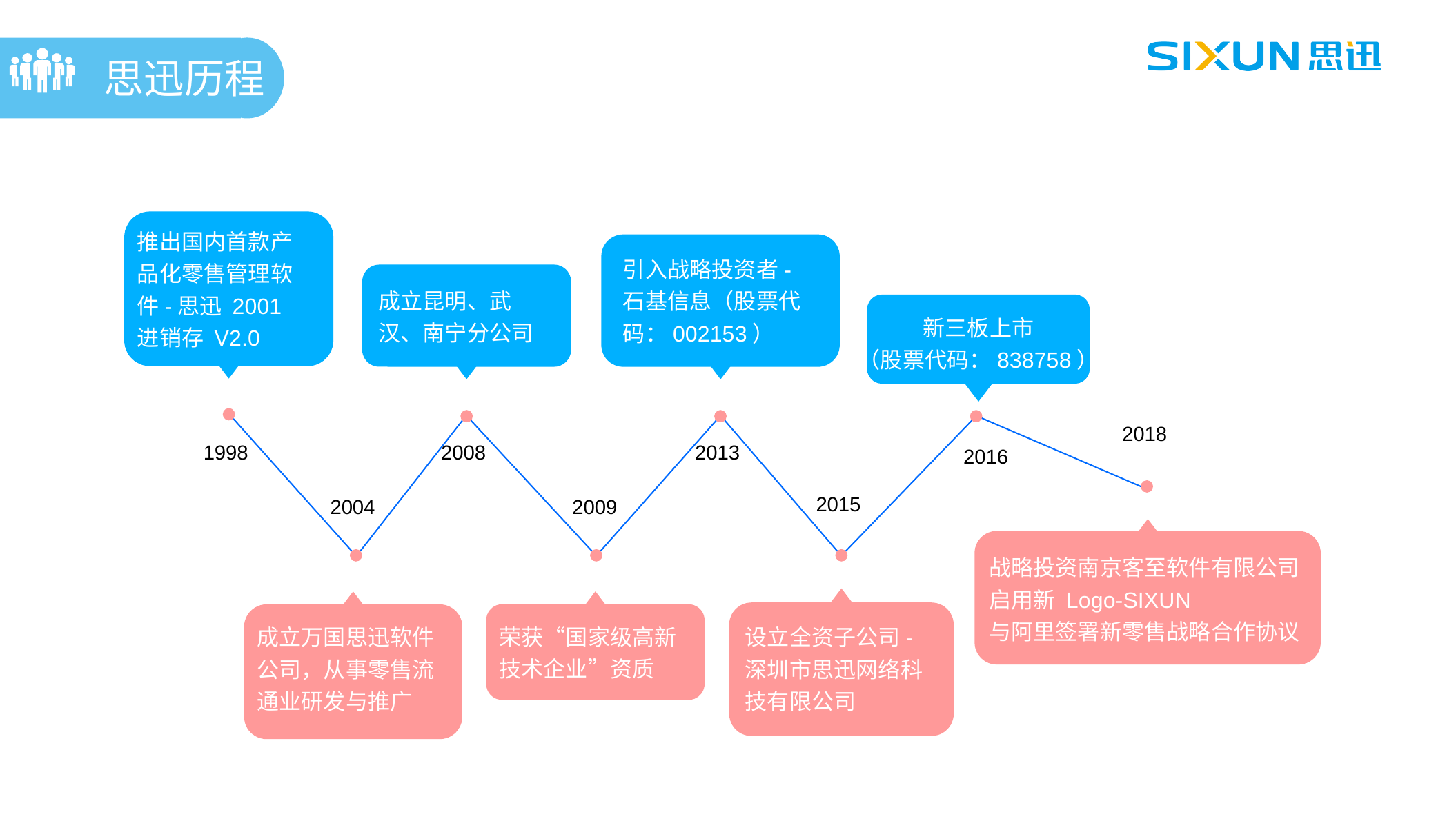

思迅历程

推出国内首款产品化零售管理软件-思迅 2001 进销存 V2.0
1998

引入战略投资者-
石基信息（股票代码：002153）
2013

成立昆明、武汉、南宁分公司
2008

新三板上市
（股票代码：838758）
2016

2018

战略投资南京客至软件有限公司
启用新 Logo-SIXUN
与阿里签署新零售战略合作协议
2015

设立全资子公司-深圳市思迅网络科技有限公司
2004

成立万国思迅软件公司，从事零售流通业研发与推广
2009

荣获“国家级高新技术企业”资质